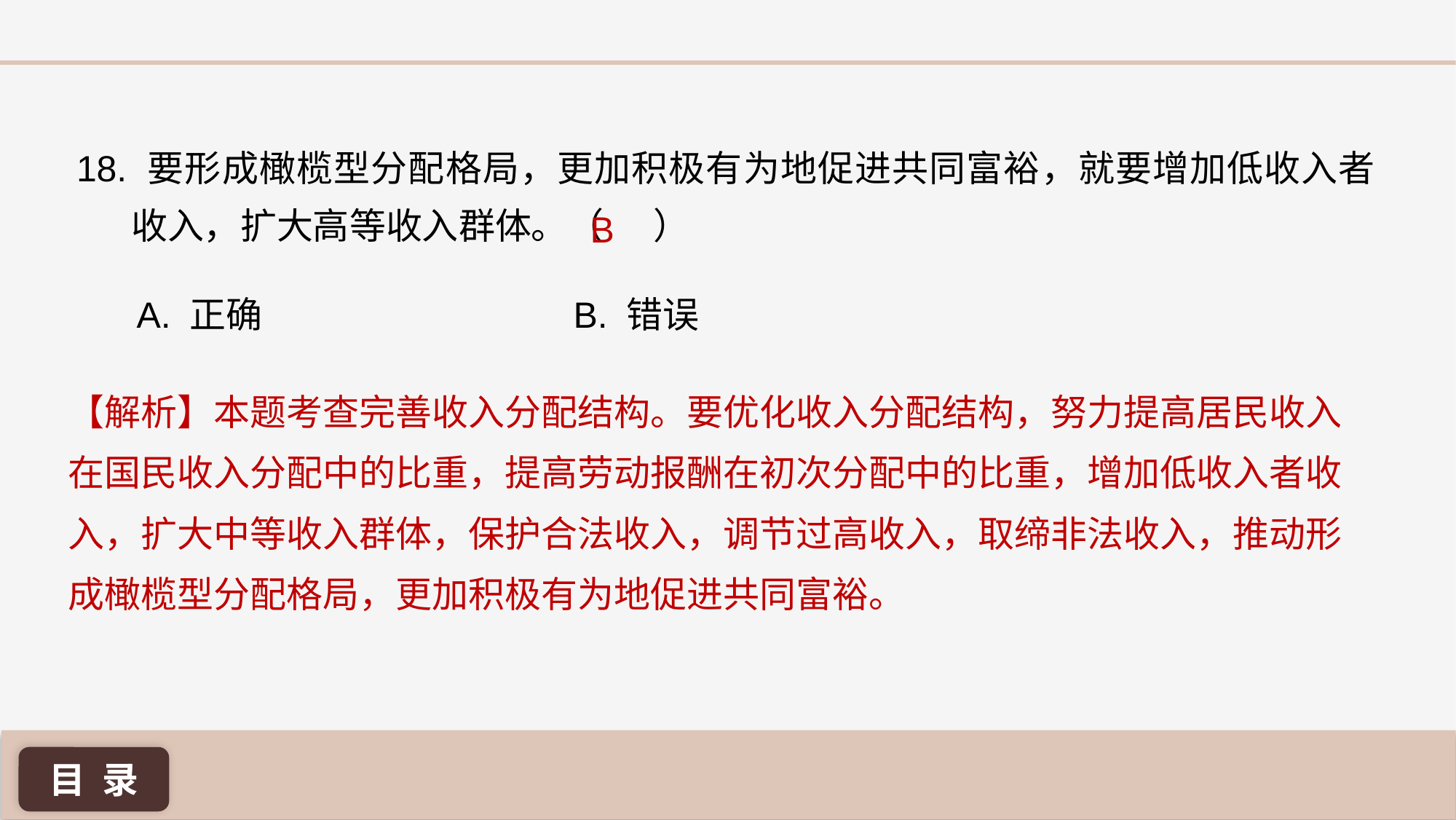

18. 要形成橄榄型分配格局，更加积极有为地促进共同富裕，就要增加低收入者收入，扩大高等收入群体。（      ）
B
A. 正确 			B. 错误
【解析】本题考查完善收入分配结构。要优化收入分配结构，努力提高居民收入在国民收入分配中的比重，提高劳动报酬在初次分配中的比重，增加低收入者收入，扩大中等收入群体，保护合法收入，调节过高收入，取缔非法收入，推动形成橄榄型分配格局，更加积极有为地促进共同富裕。